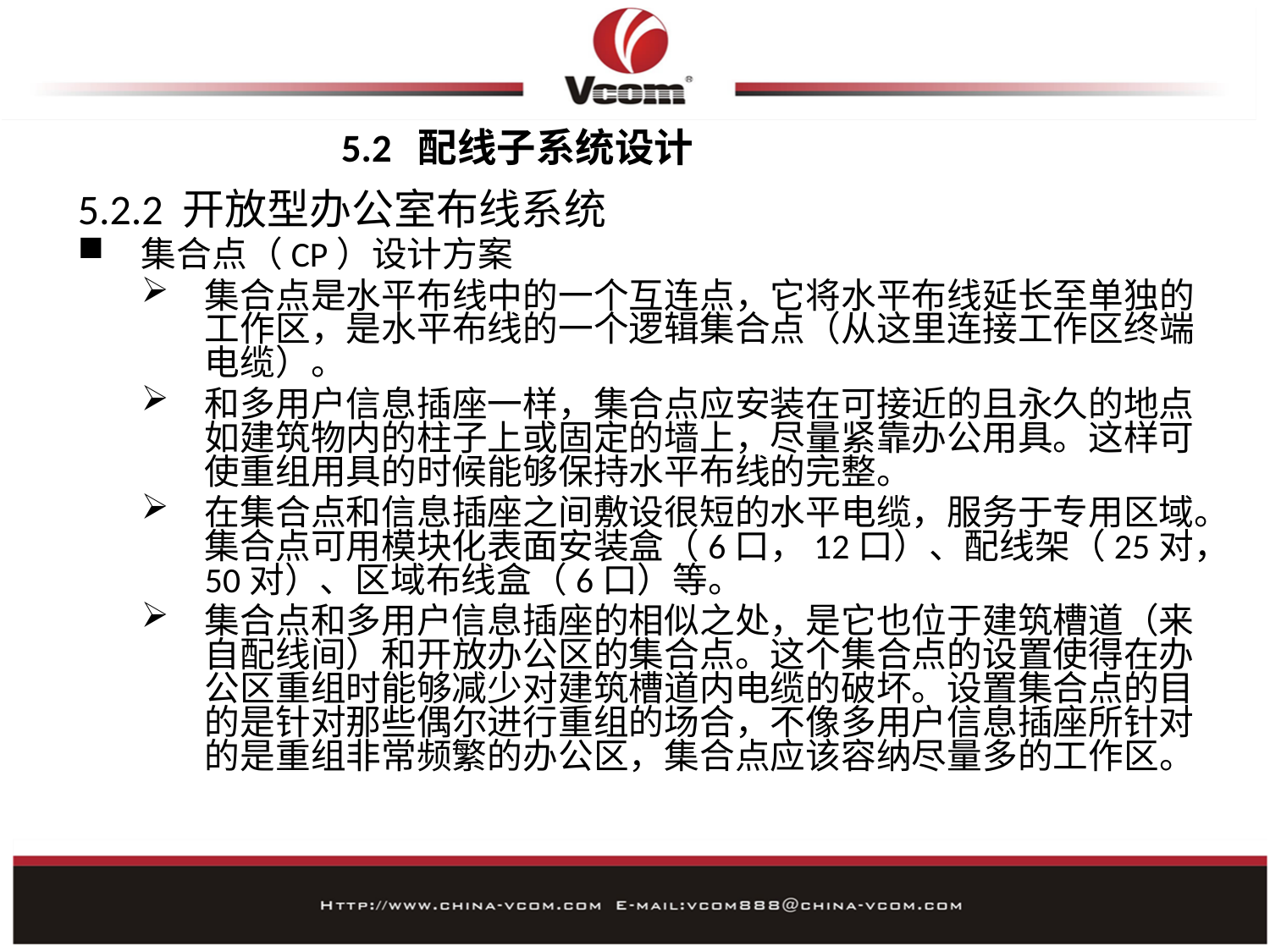

# 5.2  配线子系统设计
5.2.2 开放型办公室布线系统
集合点（CP）设计方案
集合点是水平布线中的一个互连点，它将水平布线延长至单独的工作区，是水平布线的一个逻辑集合点（从这里连接工作区终端电缆）。
和多用户信息插座一样，集合点应安装在可接近的且永久的地点如建筑物内的柱子上或固定的墙上，尽量紧靠办公用具。这样可使重组用具的时候能够保持水平布线的完整。
在集合点和信息插座之间敷设很短的水平电缆，服务于专用区域。集合点可用模块化表面安装盒（6口，12口）、配线架（25对，50对）、区域布线盒（6口）等。
集合点和多用户信息插座的相似之处，是它也位于建筑槽道（来自配线间）和开放办公区的集合点。这个集合点的设置使得在办公区重组时能够减少对建筑槽道内电缆的破坏。设置集合点的目的是针对那些偶尔进行重组的场合，不像多用户信息插座所针对的是重组非常频繁的办公区，集合点应该容纳尽量多的工作区。